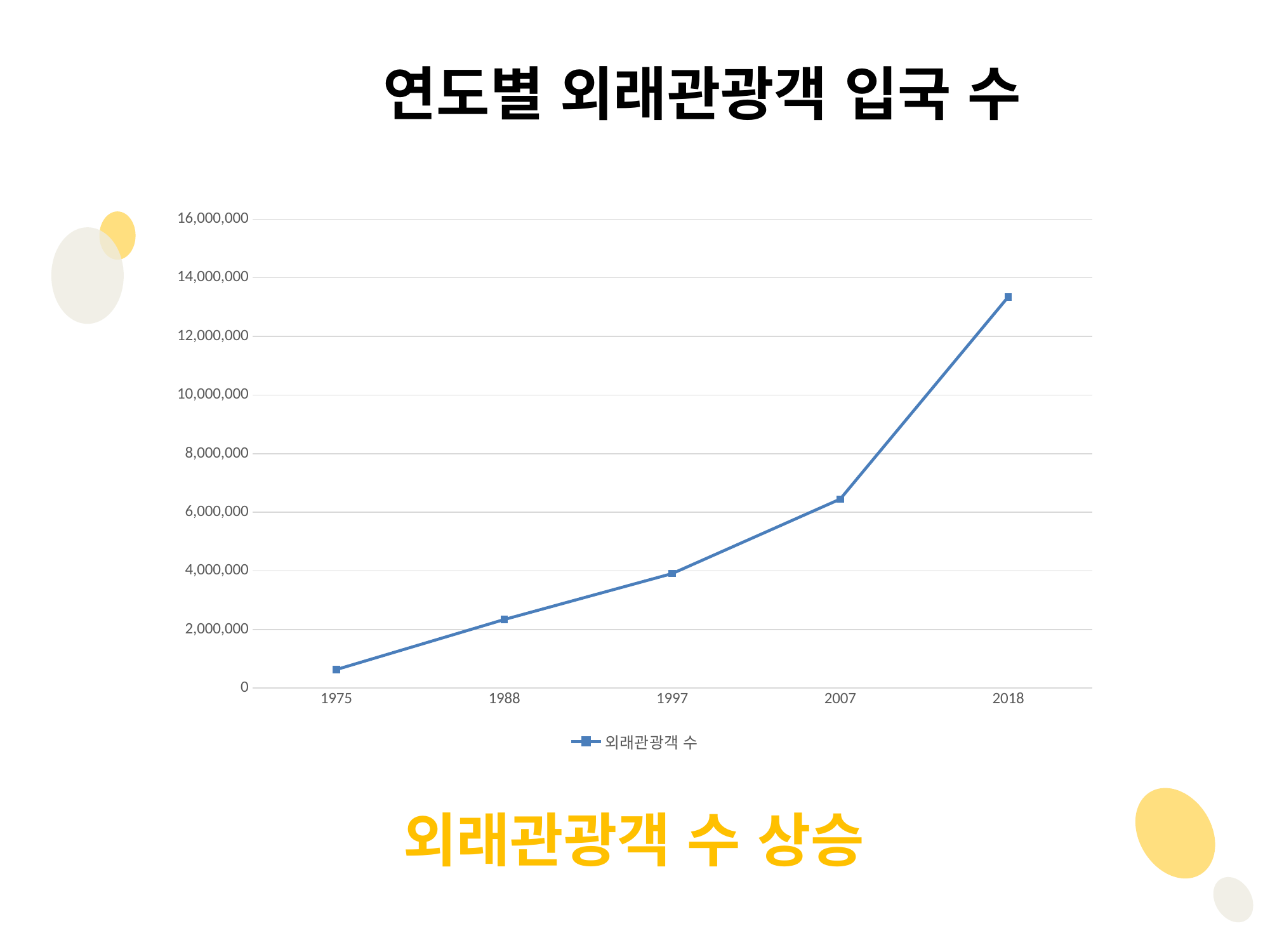

연도별 외래관광객 입국 수

### Chart

| Category | 외래관광객 수 | 열1 | 열2 |
|---|---|---|---|
| 1975 | 632846.0 | None | None |
| 1988 | 2340462.0 | None | None |
| 1997 | 3908140.0 | None | None |
| 2007 | 6448240.0 | None | None |
| 2018 | 13345879.0 | None | None |

외래관광객 수 상승